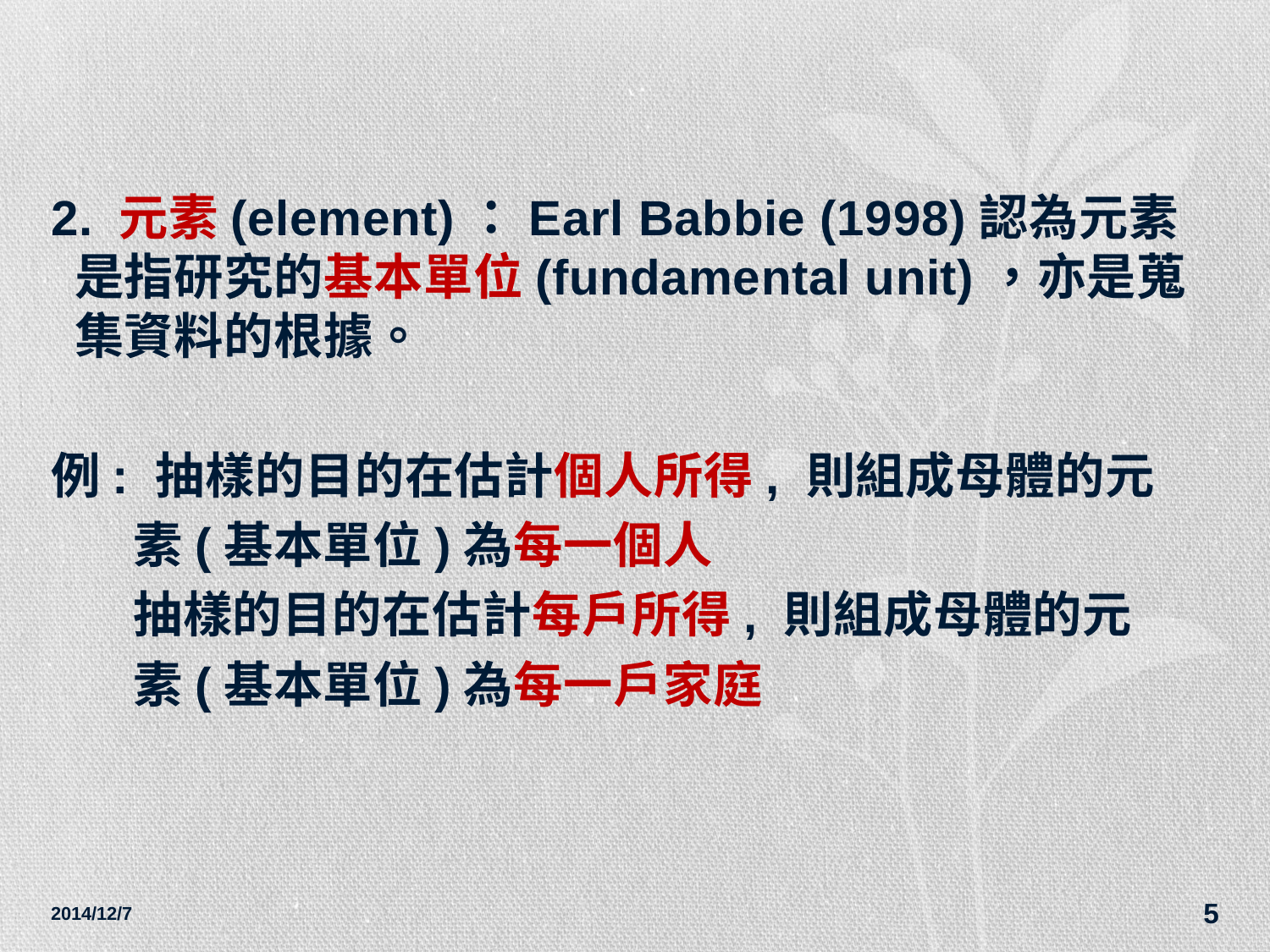

#
2. 元素(element)：Earl Babbie (1998)認為元素是指研究的基本單位(fundamental unit)，亦是蒐集資料的根據。

例: 抽樣的目的在估計個人所得, 則組成母體的元
      素(基本單位)為每一個人
      抽樣的目的在估計每戶所得, 則組成母體的元
      素(基本單位)為每一戶家庭

2014/12/7
5